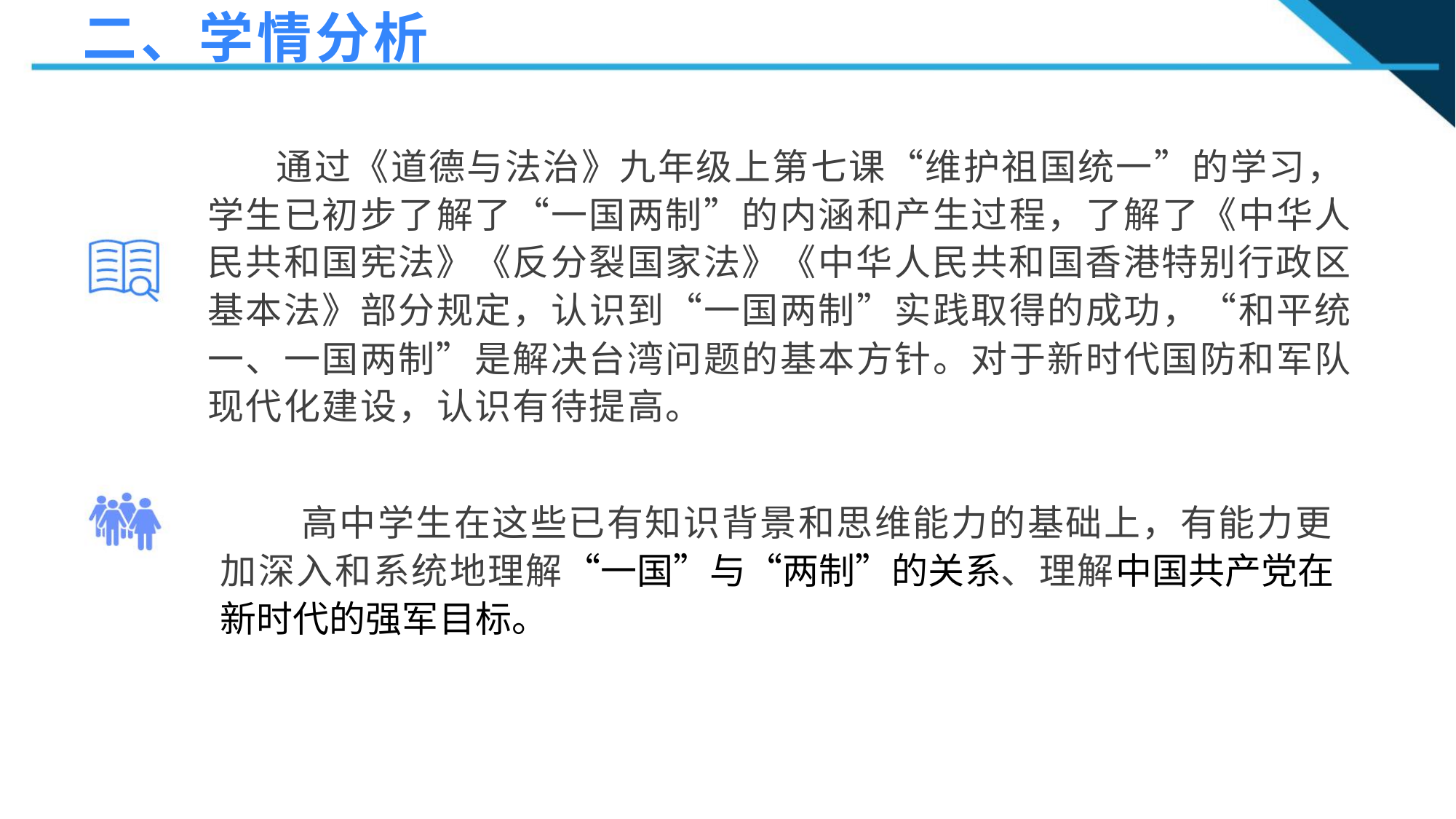

二、学情分析
      通过《道德与法治》九年级上第七课“维护祖国统一”的学习，学生已初步了解了“一国两制”的内涵和产生过程，了解了《中华人民共和国宪法》《反分裂国家法》《中华人民共和国香港特别行政区基本法》部分规定，认识到“一国两制”实践取得的成功，“和平统一、一国两制”是解决台湾问题的基本方针。对于新时代国防和军队现代化建设，认识有待提高。
      高中学生在这些已有知识背景和思维能力的基础上，有能力更加深入和系统地理解“一国”与“两制”的关系、理解中国共产党在新时代的强军目标。